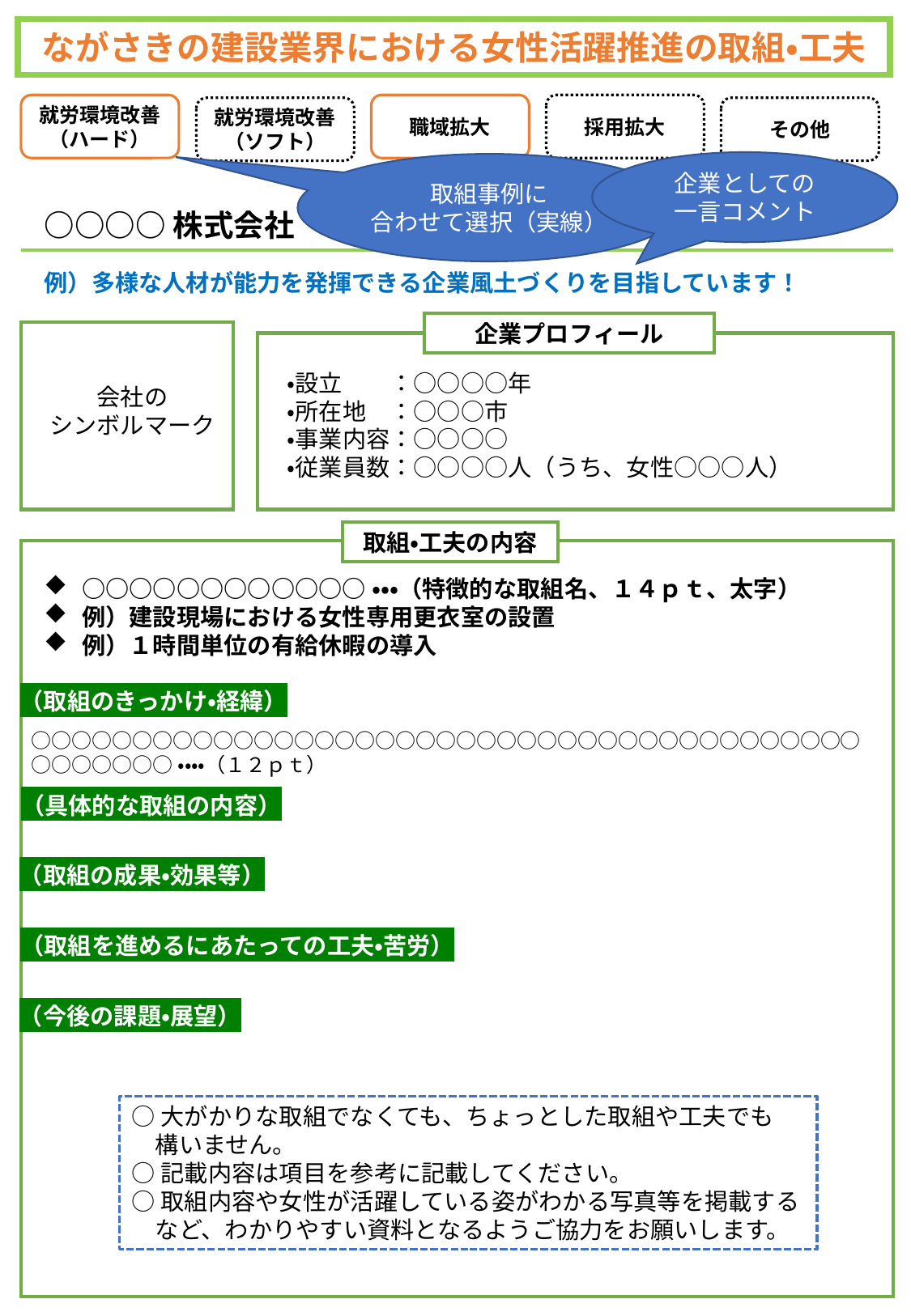

ながさきの建設業界における女性活躍推進の取組・工夫
就労環境改善
（ハード）
職域拡大
採用拡大
就労環境改善
（ソフト）
その他
企業としての
一言コメント
取組事例に
合わせて選択（実線）
○○○○株式会社
例）多様な人材が能力を発揮できる企業風土づくりを目指しています！
企業プロフィール

・設立　　：○○○○年
・所在地　：○○○市
・事業内容：○○○○
・従業員数：○○○○人（うち、女性○○○人）
会社の
シンボルマーク
取組・工夫の内容

○○○○○○○○○○○○・・・（特徴的な取組名、１４ｐｔ、太字）
例）建設現場における女性専用更衣室の設置
例）１時間単位の有給休暇の導入
（取組のきっかけ・経緯）
○○○○○○○○○○○○○○○○○○○○○○○○○○○○○○○○○○○○○○○○○○○○○○○○・・・・（１２ｐｔ）
（具体的な取組の内容）
（取組の成果・効果等）
（取組を進めるにあたっての工夫・苦労）
（今後の課題・展望）
○大がかりな取組でなくても、ちょっとした取組や工夫でも
　構いません。
○記載内容は項目を参考に記載してください。
○取組内容や女性が活躍している姿がわかる写真等を掲載する
　など、わかりやすい資料となるようご協力をお願いします。